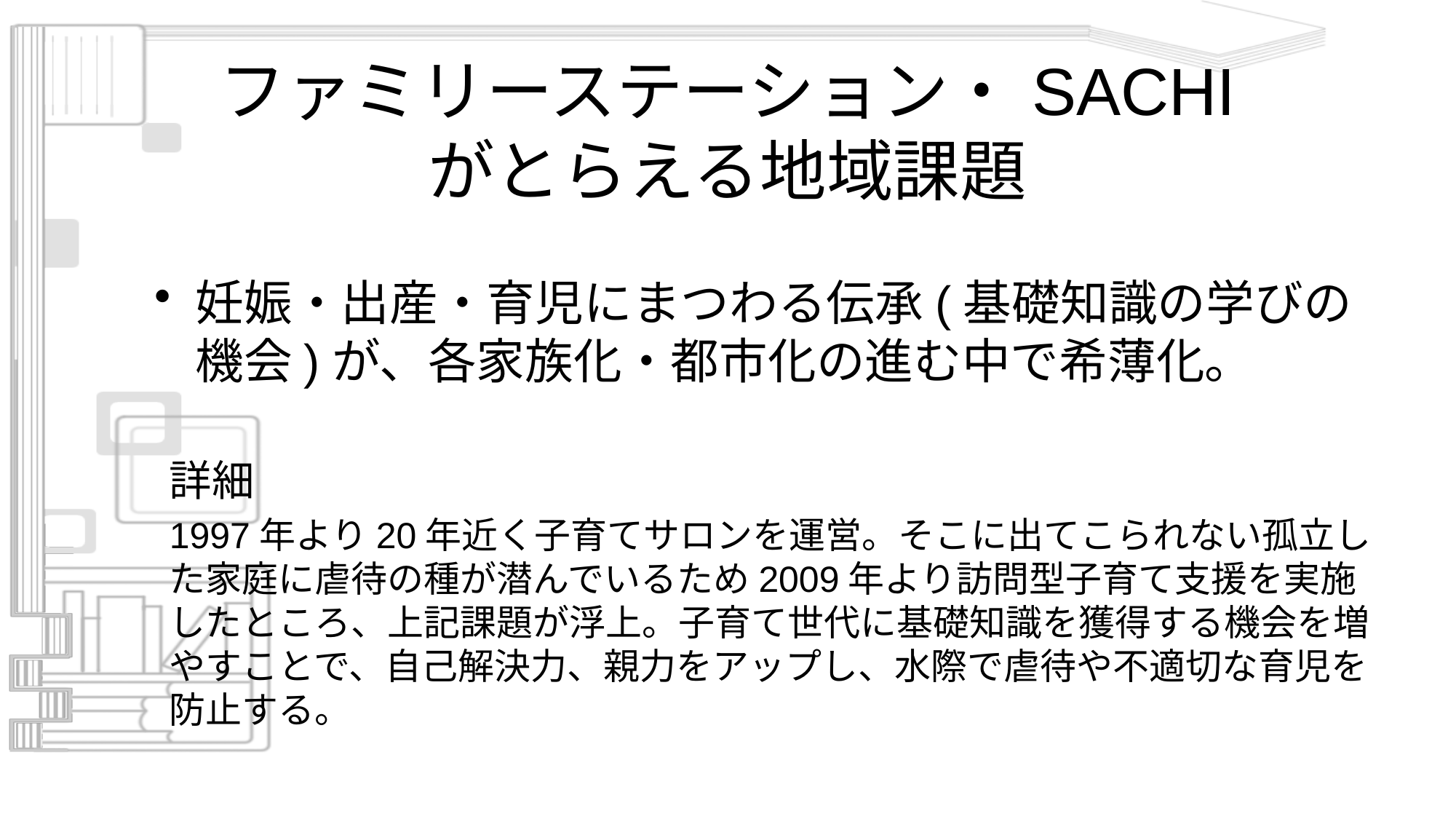

# ファミリーステーション・SACHI がとらえる地域課題
妊娠・出産・育児にまつわる伝承(基礎知識の学びの機会)が、各家族化・都市化の進む中で希薄化。
詳細
1997年より20年近く子育てサロンを運営。そこに出てこられない孤立した家庭に虐待の種が潜んでいるため2009年より訪問型子育て支援を実施したところ、上記課題が浮上。子育て世代に基礎知識を獲得する機会を増やすことで、自己解決力、親力をアップし、水際で虐待や不適切な育児を防止する。